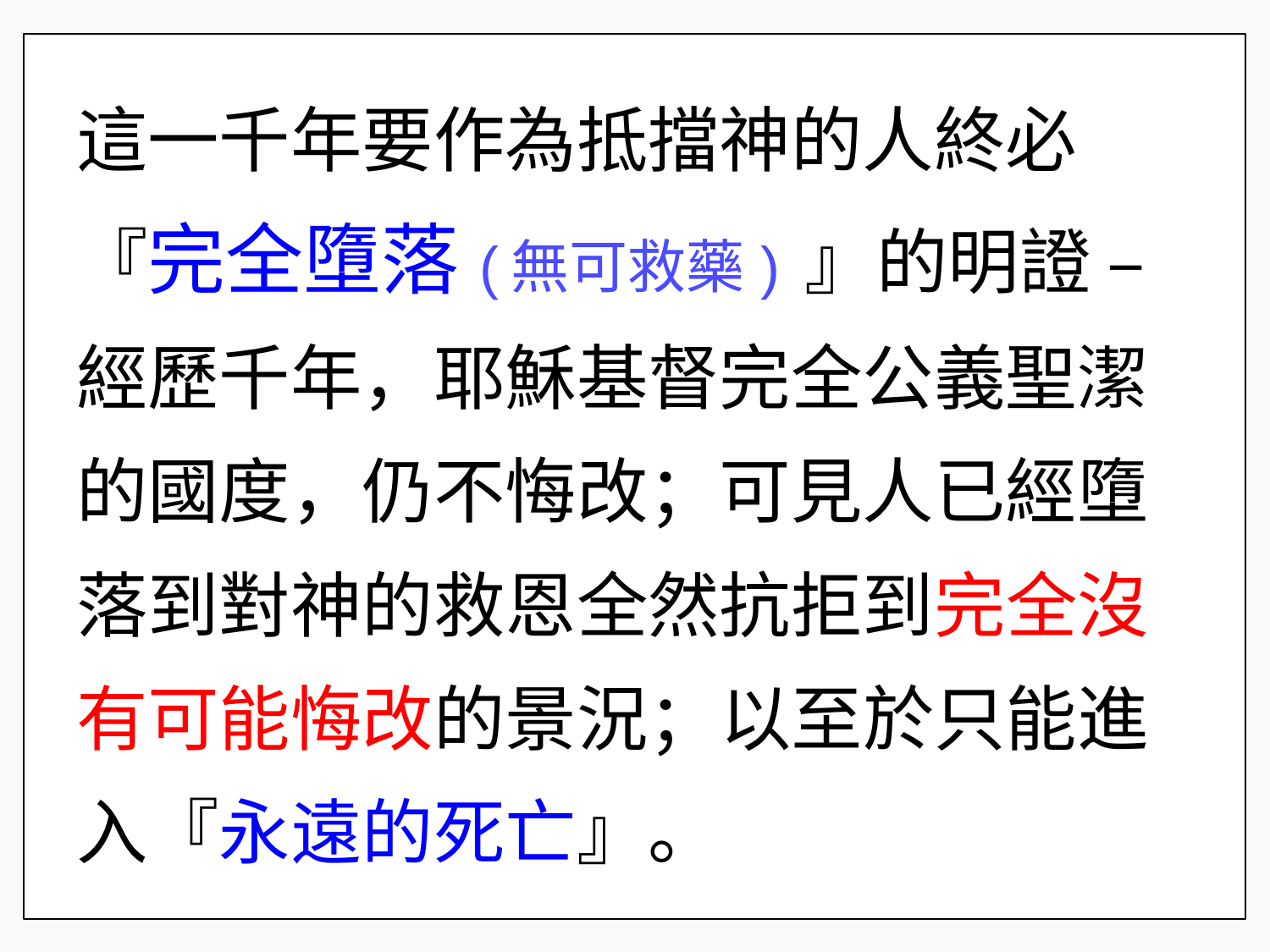

這一千年要作為抵擋神的人終必『完全墮落(無可救藥) 』的明證 – 經歷千年，耶穌基督完全公義聖潔的國度，仍不悔改；可見人已經墮落到對神的救恩全然抗拒到完全沒有可能悔改的景況；以至於只能進入『永遠的死亡』。